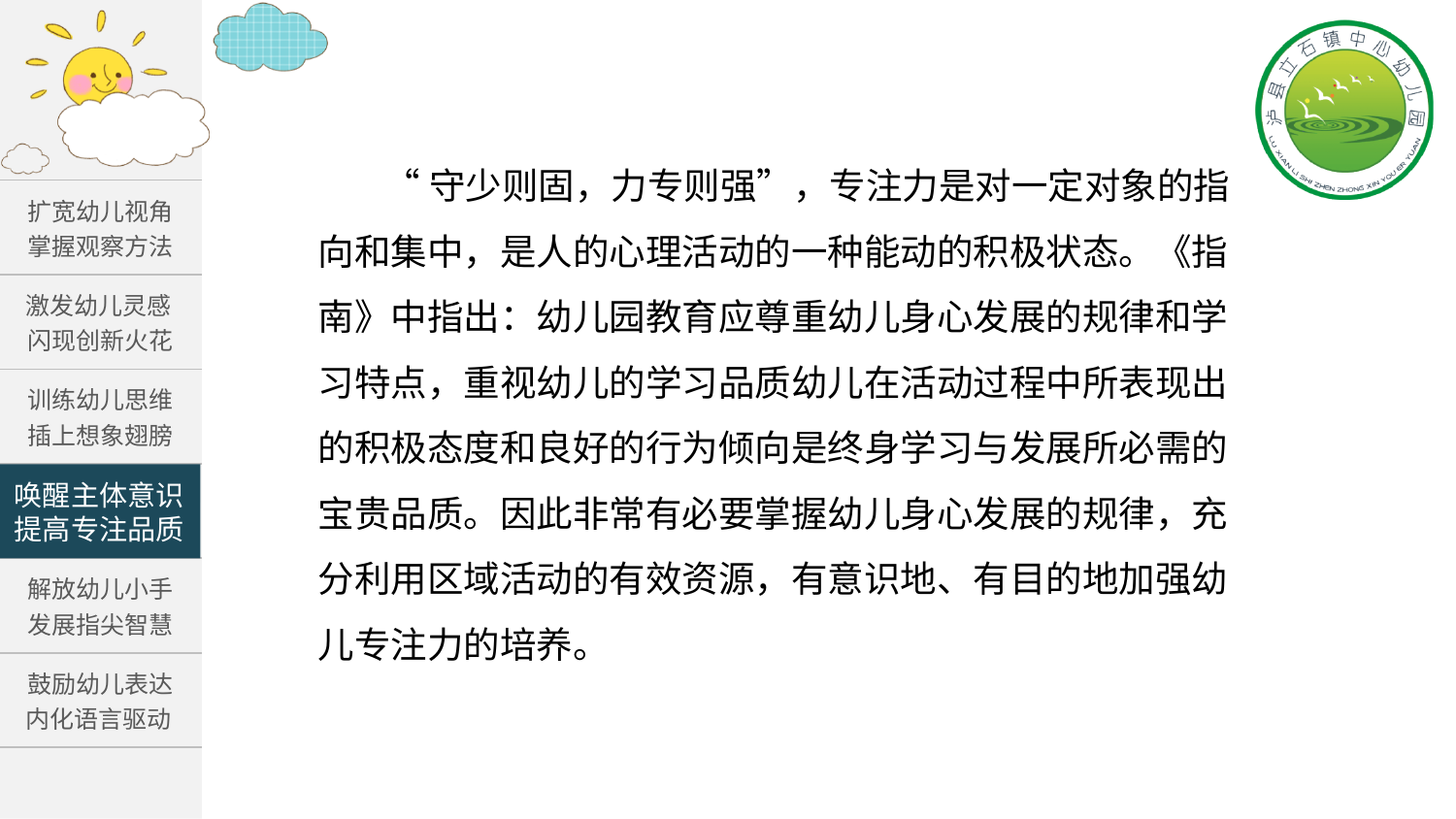

“守少则固，力专则强”，专注力是对一定对象的指向和集中，是人的心理活动的一种能动的积极状态。《指南》中指出：幼儿园教育应尊重幼儿身心发展的规律和学习特点，重视幼儿的学习品质幼儿在活动过程中所表现出的积极态度和良好的行为倾向是终身学习与发展所必需的宝贵品质。因此非常有必要掌握幼儿身心发展的规律，充分利用区域活动的有效资源，有意识地、有目的地加强幼儿专注力的培养。
| 扩宽幼儿视角 掌握观察方法 |
| --- |
| 激发幼儿灵感 闪现创新火花 |
| 训练幼儿思维 插上想象翅膀 |
|  |
| 解放幼儿小手 发展指尖智慧 |
| 鼓励幼儿表达 内化语言驱动 |
唤醒主体意识
提高专注品质